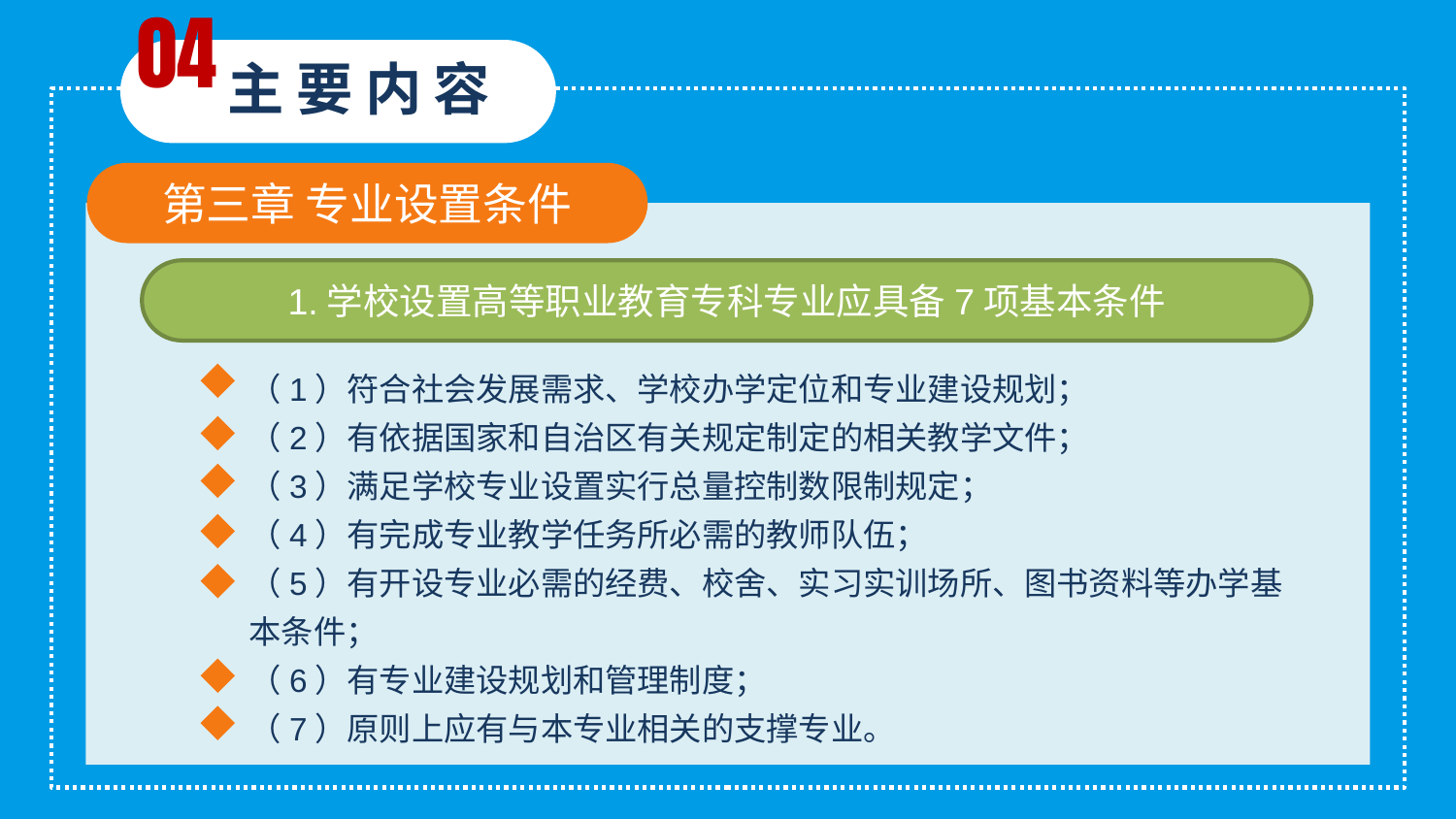

04

主要内容

第三章 专业设置条件

1.学校设置高等职业教育专科专业应具备7项基本条件
（1）符合社会发展需求、学校办学定位和专业建设规划；
（2）有依据国家和自治区有关规定制定的相关教学文件；
（3）满足学校专业设置实行总量控制数限制规定；
（4）有完成专业教学任务所必需的教师队伍；
（5）有开设专业必需的经费、校舍、实习实训场所、图书资料等办学基本条件；
（6）有专业建设规划和管理制度；
（7）原则上应有与本专业相关的支撑专业。